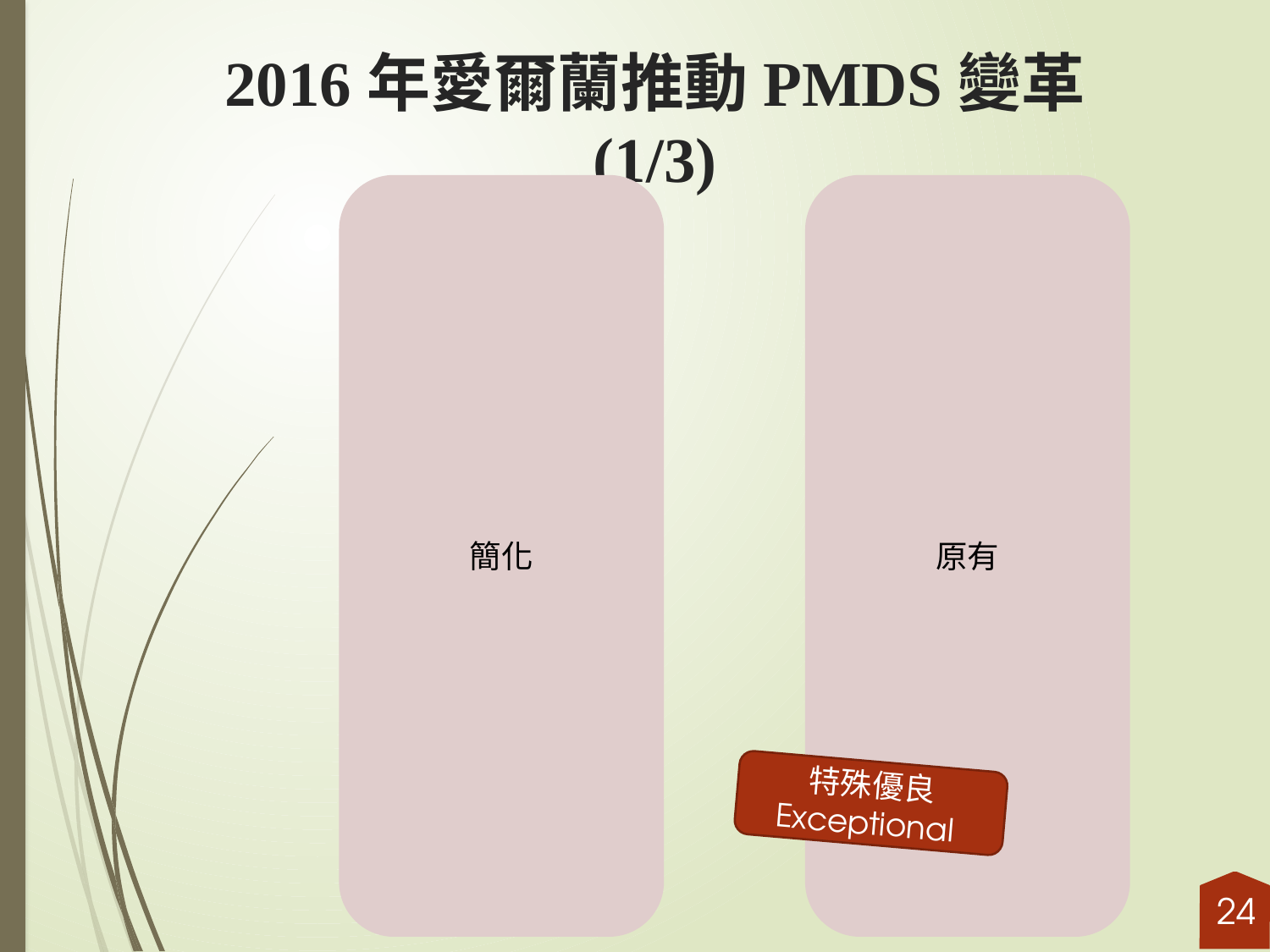

# 2016年愛爾蘭推動PMDS變革 (1/3)
簡化
原有
特殊優良
Exceptional
24